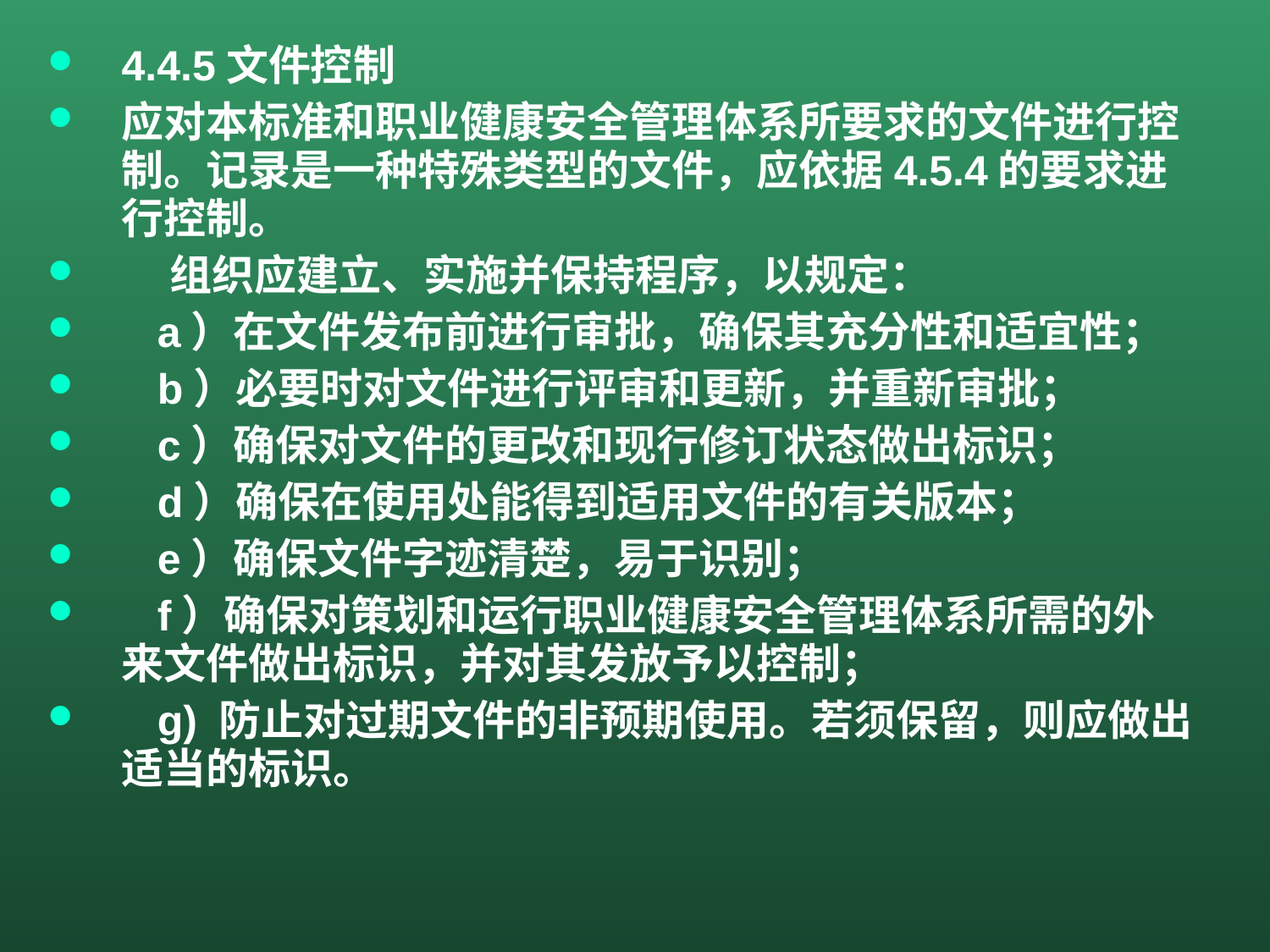

4.4.5文件控制
应对本标准和职业健康安全管理体系所要求的文件进行控制。记录是一种特殊类型的文件，应依据4.5.4的要求进行控制。
    组织应建立、实施并保持程序，以规定：
   a）在文件发布前进行审批，确保其充分性和适宜性；
   b）必要时对文件进行评审和更新，并重新审批；
   c）确保对文件的更改和现行修订状态做出标识；
   d）确保在使用处能得到适用文件的有关版本；
   e）确保文件字迹清楚，易于识别；
   f）确保对策划和运行职业健康安全管理体系所需的外来文件做出标识，并对其发放予以控制；
   g) 防止对过期文件的非预期使用。若须保留，则应做出适当的标识。